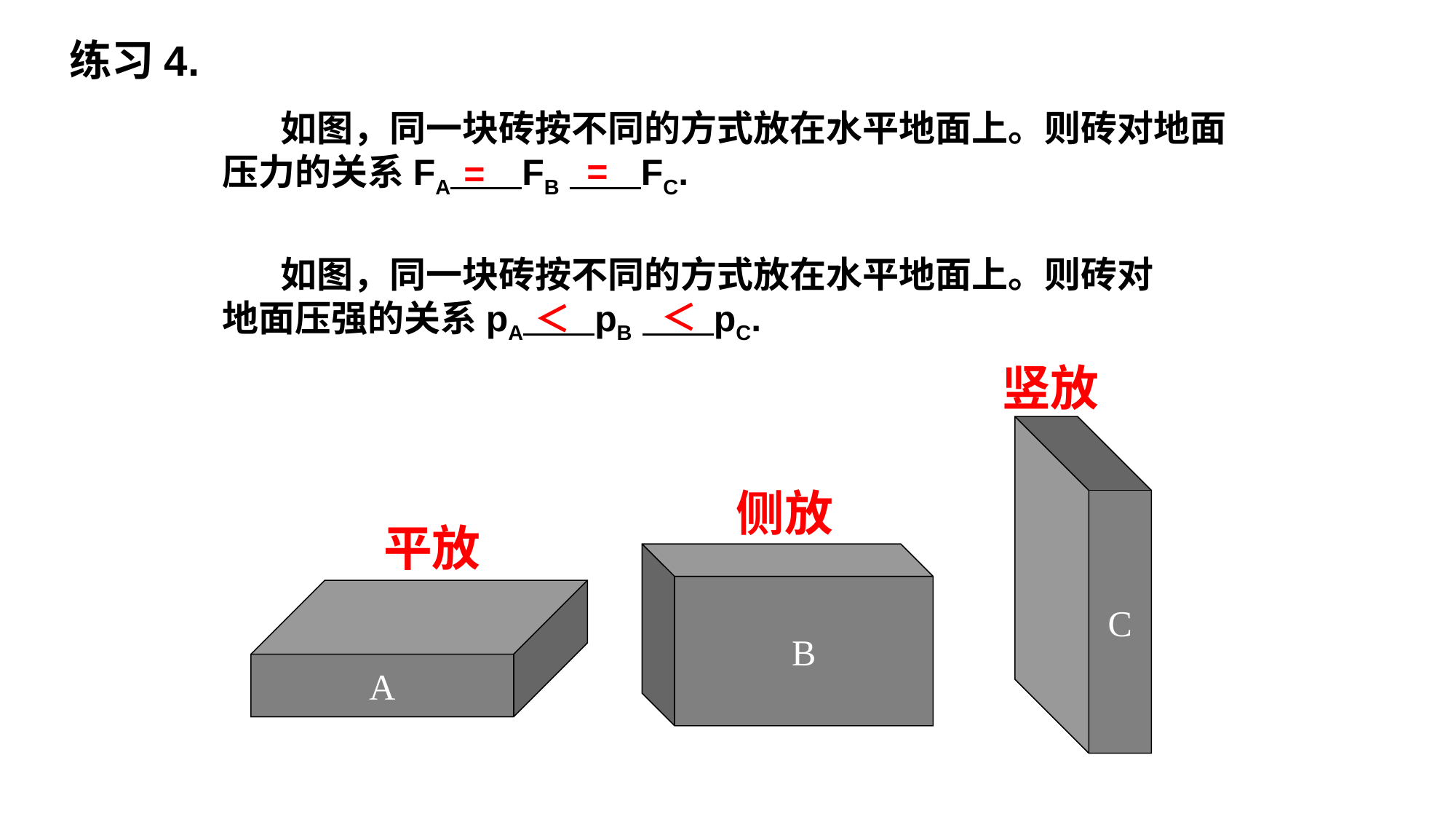

练习4.
      如图，同一块砖按不同的方式放在水平地面上。则砖对地面压力的关系FA       FB        FC.
=
=
      如图，同一块砖按不同的方式放在水平地面上。则砖对地面压强的关系pA       pB        pC.
＜
＜
竖放
侧放
平放
C
B
A